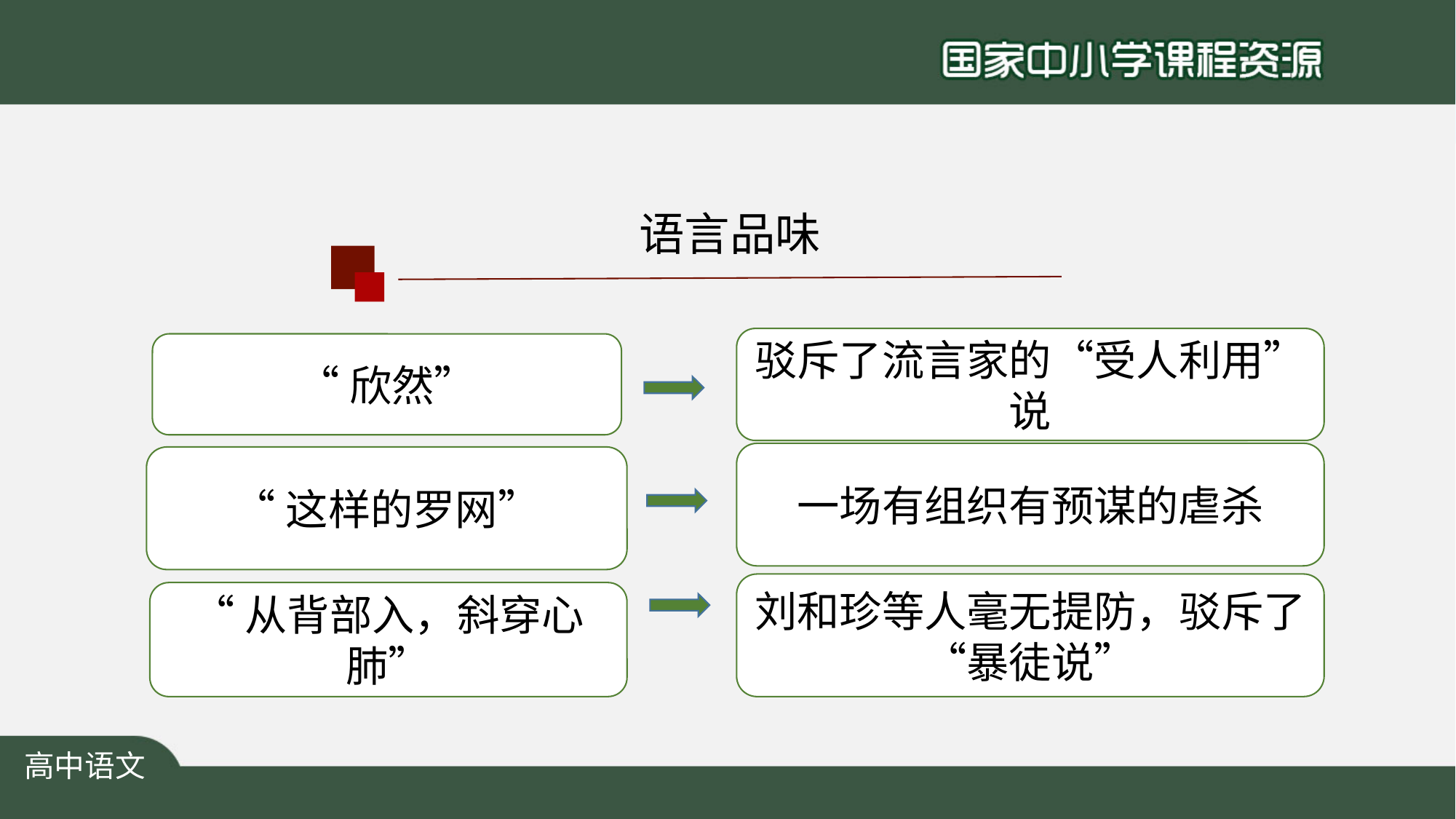

语言品味

驳斥了流言家的“受人利用”说
“欣然”

一场有组织有预谋的虐杀
“这样的罗网”

刘和珍等人毫无提防，驳斥了“暴徒说”
“从背部入，斜穿心肺”